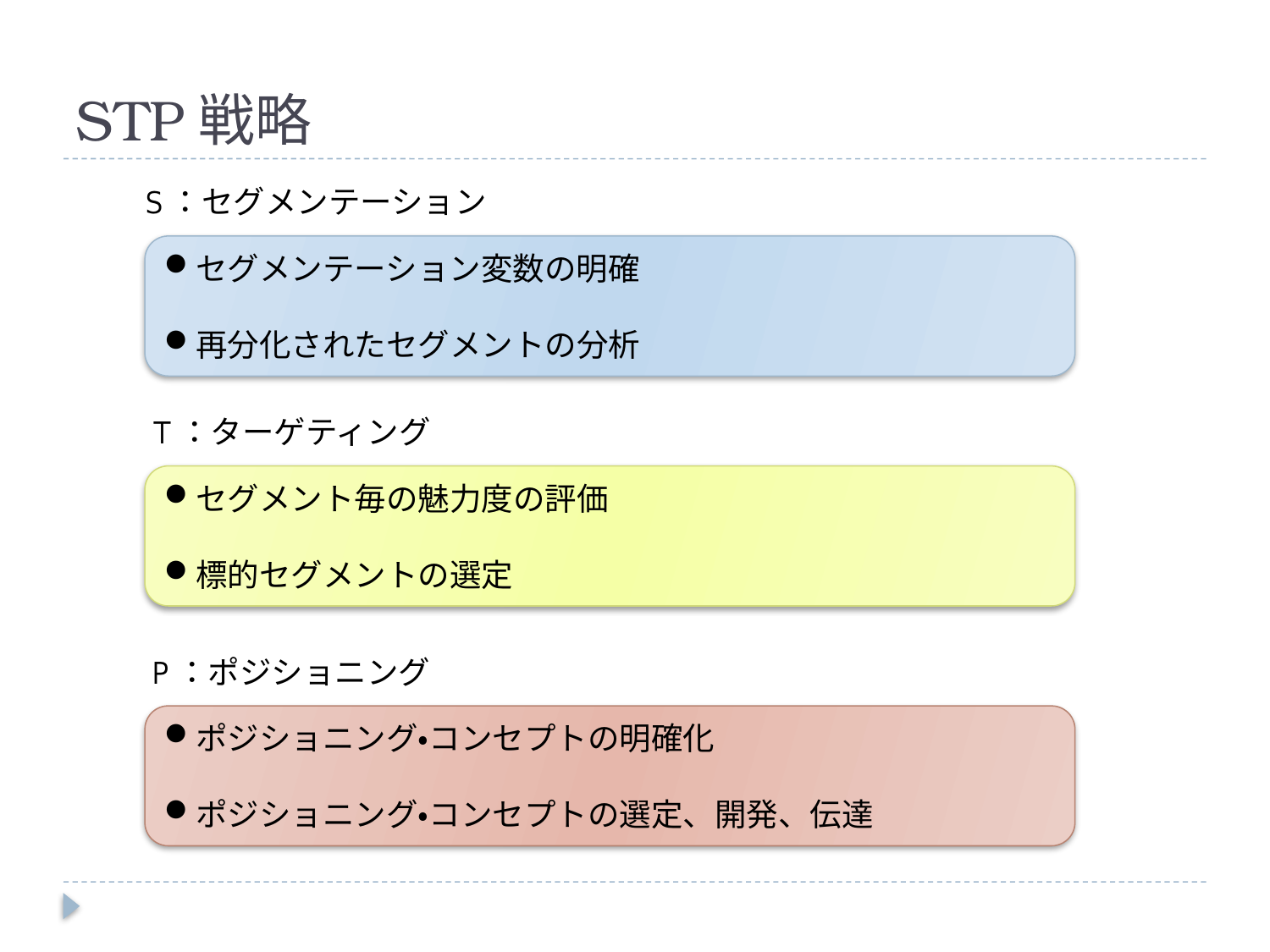

# STP戦略
S：セグメンテーション
セグメンテーション変数の明確

再分化されたセグメントの分析
T：ターゲティング
セグメント毎の魅力度の評価

標的セグメントの選定
P：ポジショニング
ポジショニング・コンセプトの明確化

ポジショニング・コンセプトの選定、開発、伝達